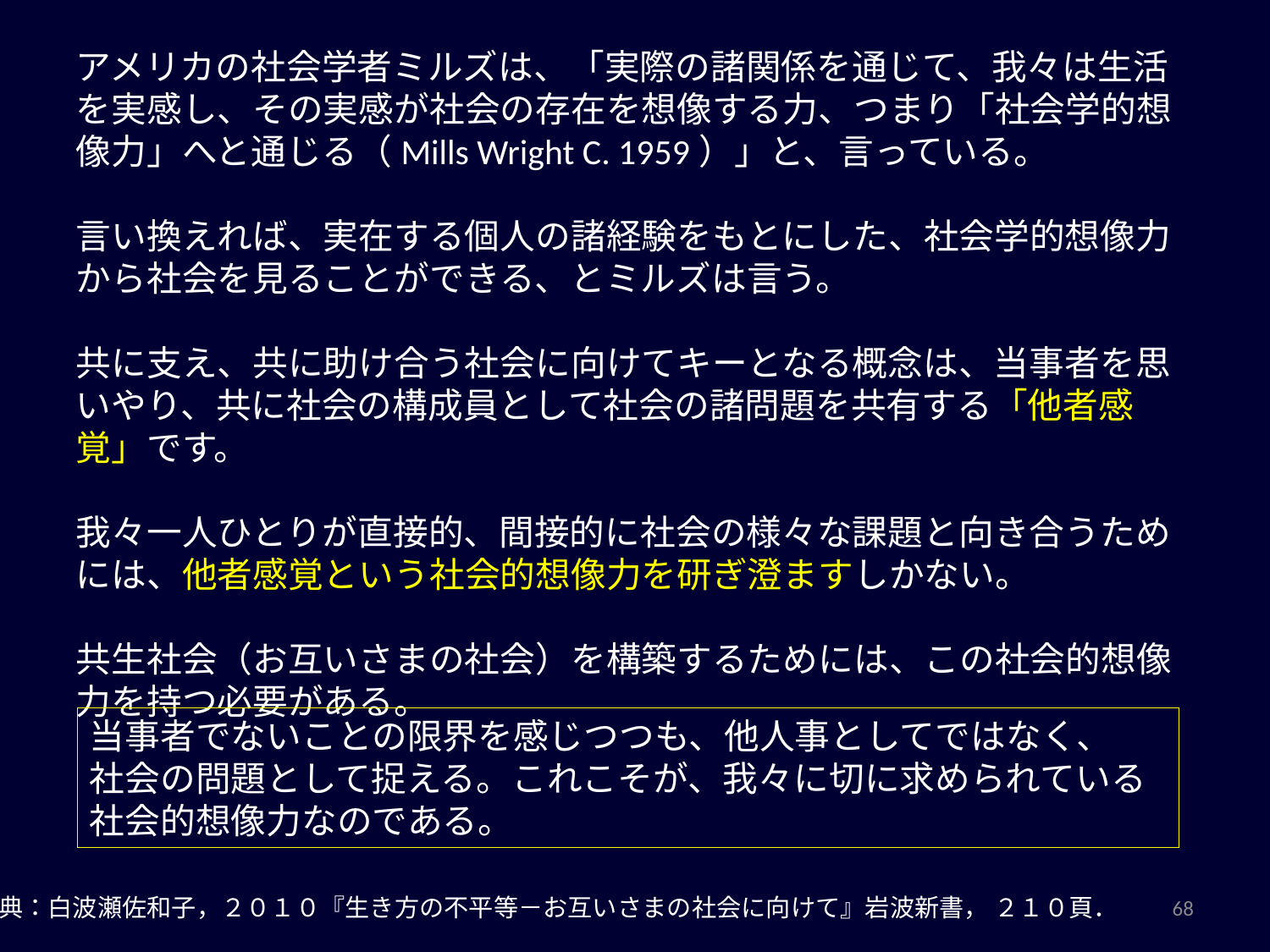

アメリカの社会学者ミルズは、「実際の諸関係を通じて、我々は生活を実感し、その実感が社会の存在を想像する力、つまり「社会学的想像力」へと通じる（Mills Wright C. 1959）」と、言っている。

言い換えれば、実在する個人の諸経験をもとにした、社会学的想像力から社会を見ることができる、とミルズは言う。

共に支え、共に助け合う社会に向けてキーとなる概念は、当事者を思いやり、共に社会の構成員として社会の諸問題を共有する「他者感覚」です。

我々一人ひとりが直接的、間接的に社会の様々な課題と向き合うためには、他者感覚という社会的想像力を研ぎ澄ますしかない。

共生社会（お互いさまの社会）を構築するためには、この社会的想像力を持つ必要がある。
当事者でないことの限界を感じつつも、他人事としてではなく、
社会の問題として捉える。これこそが、我々に切に求められている社会的想像力なのである。
68
出典：白波瀬佐和子，２０１０『生き方の不平等－お互いさまの社会に向けて』岩波新書， ２１０頁．